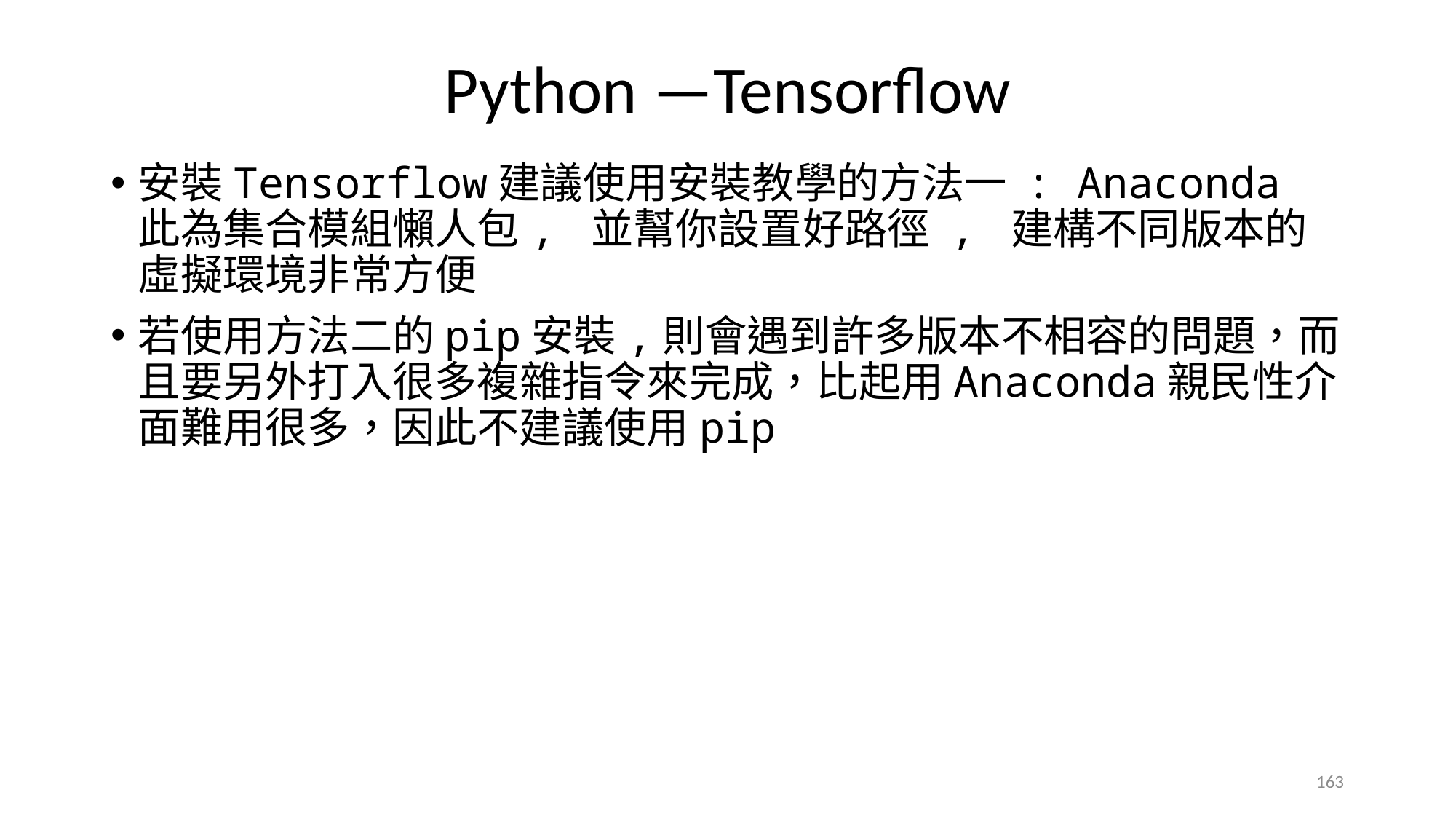

# Python —Tensorflow
安裝Tensorflow建議使用安裝教學的方法一 : Anaconda 此為集合模組懶人包, 並幫你設置好路徑 , 建構不同版本的虛擬環境非常方便
若使用方法二的pip安裝,則會遇到許多版本不相容的問題，而且要另外打入很多複雜指令來完成，比起用Anaconda親民性介面難用很多，因此不建議使用pip
163